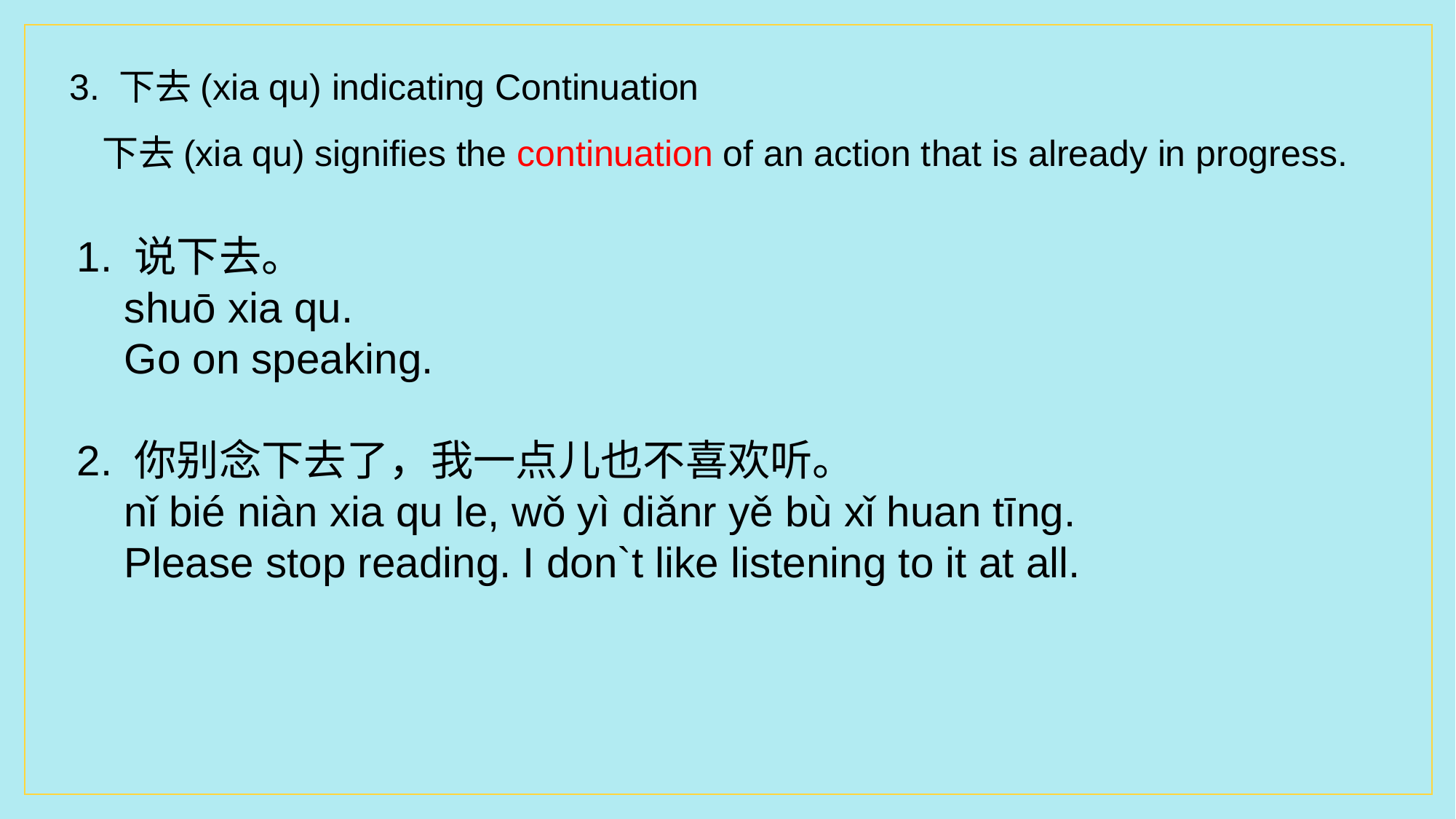

3. 下去(xia qu) indicating Continuation
  下去(xia qu) signifies the continuation of an action that is already in progress.
1. 说下去。
    shuō xia qu.
    Go on speaking.

2. 你别念下去了，我一点儿也不喜欢听。
    nǐ bié niàn xia qu le, wǒ yì diǎnr yě bù xǐ huan tīng.
    Please stop reading. I don`t like listening to it at all.